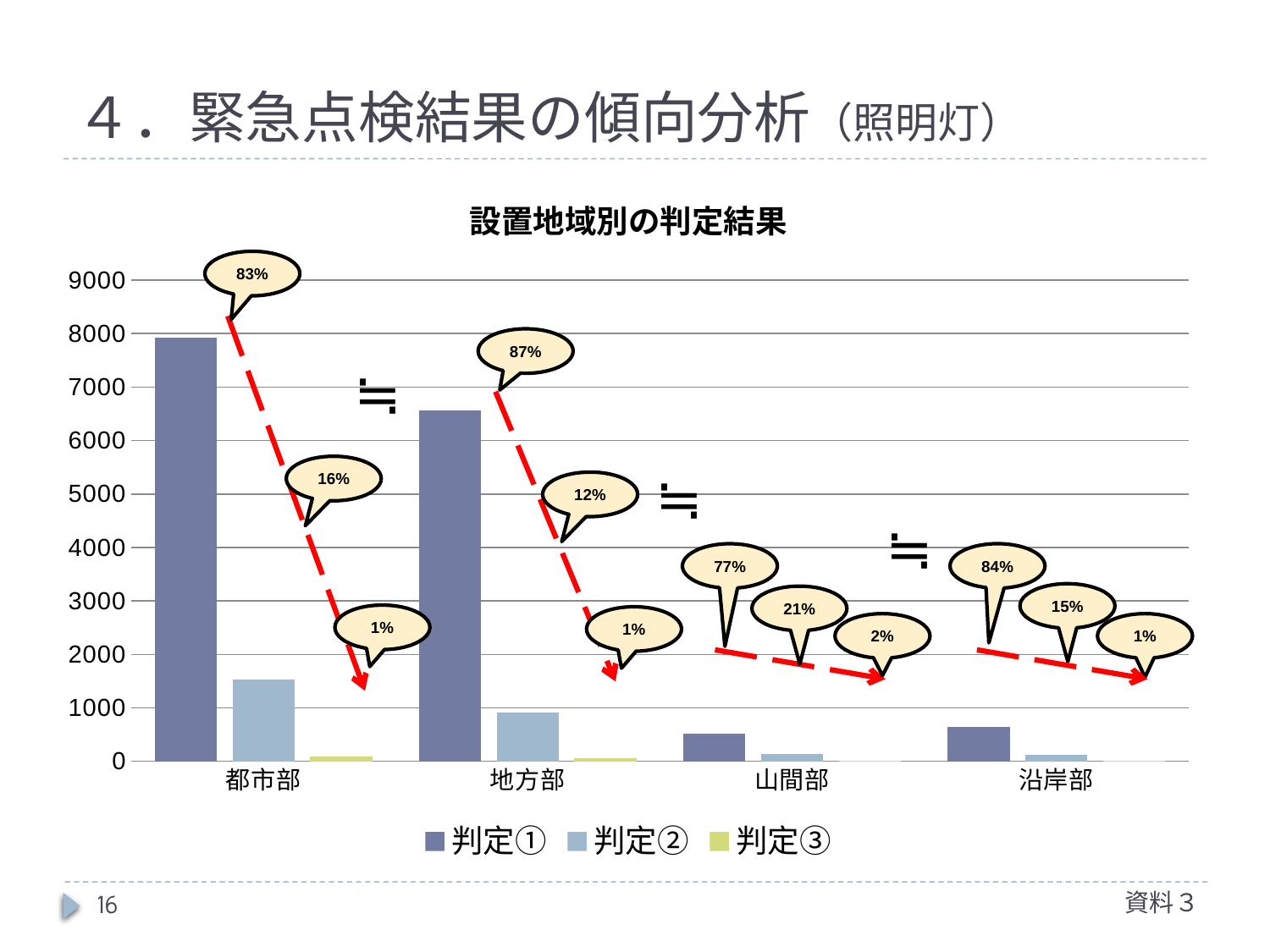

# ４．緊急点検結果の傾向分析（照明灯）

### Chart: 設置地域別の判定結果

| Category | 判定① | 判定② | 判定③ |
|---|---|---|---|
| 都市部 | 7931.0 | 1530.0 | 82.0 |
| 地方部 | 6568.0 | 906.0 | 58.0 |
| 山間部 | 511.0 | 137.0 | 16.0 |
| 沿岸部 | 648.0 | 119.0 | 4.0 |
83%
87%
≒
≒
16%
12%
≒
84%
77%
15%
21%
1%
1%
2%
1%
資料３
16